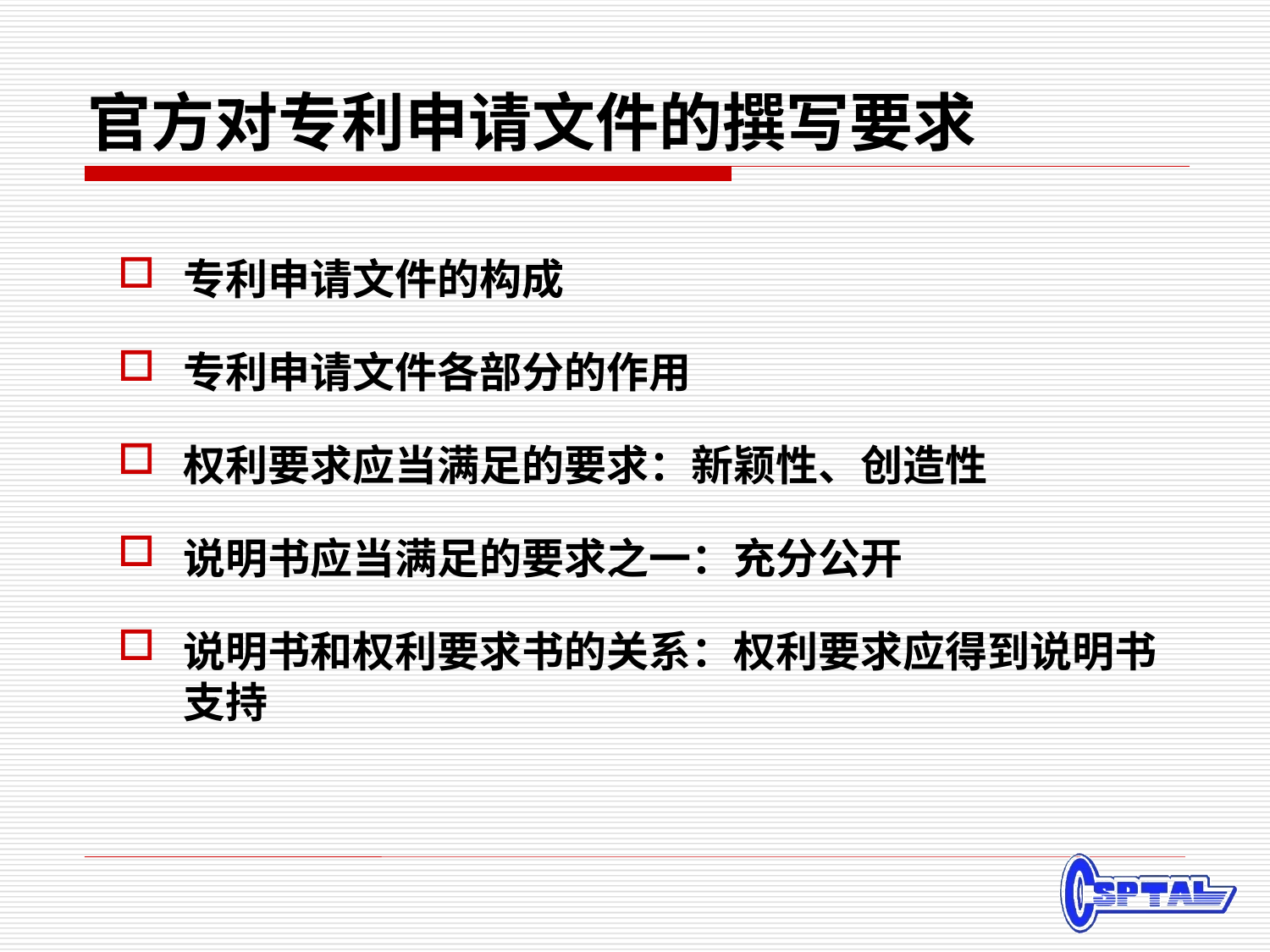

# 官方对专利申请文件的撰写要求
专利申请文件的构成
专利申请文件各部分的作用
权利要求应当满足的要求：新颖性、创造性
说明书应当满足的要求之一：充分公开
说明书和权利要求书的关系：权利要求应得到说明书支持